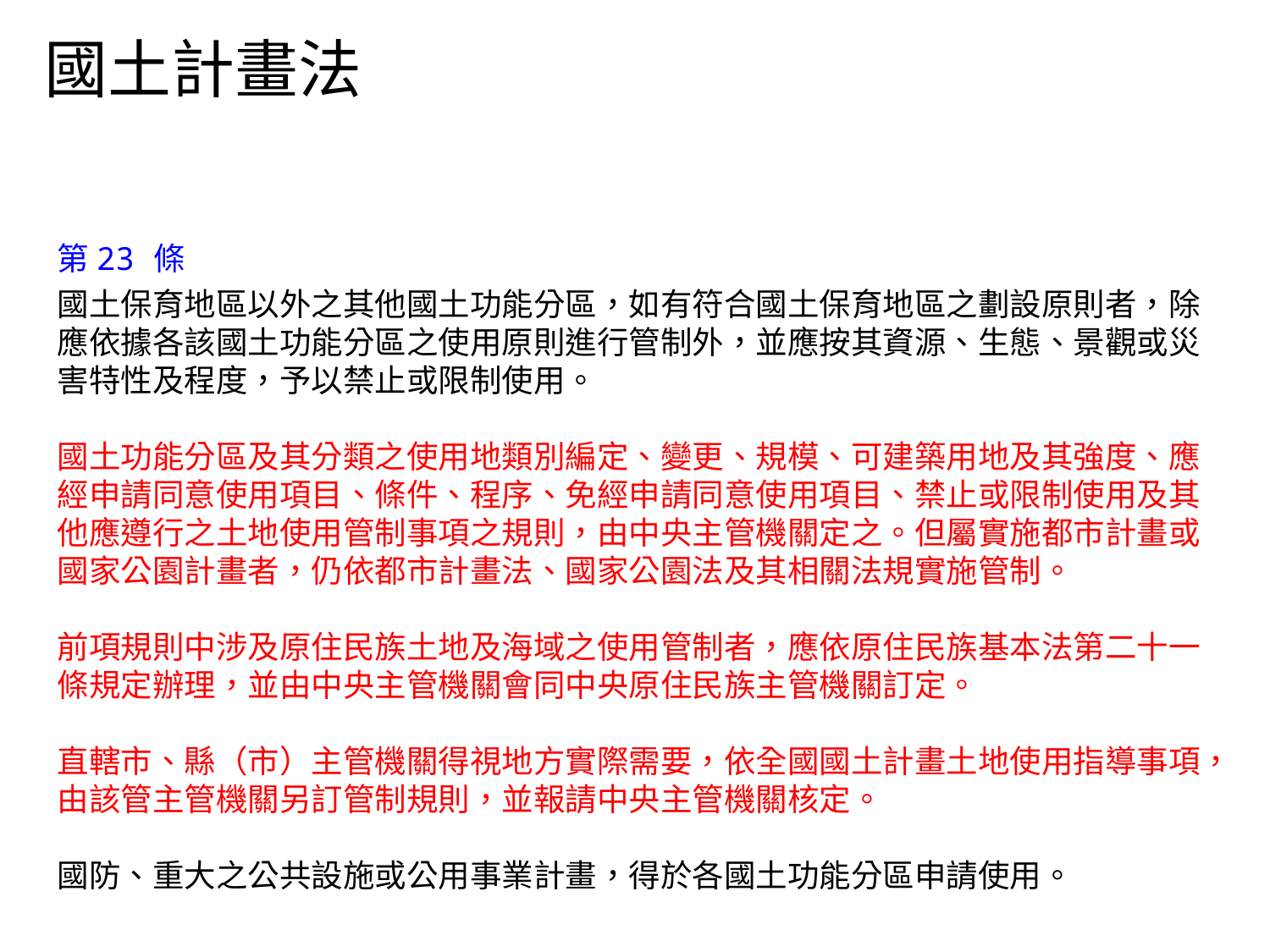

| 國土計畫法 |
| --- |
第 23 條
國土保育地區以外之其他國土功能分區，如有符合國土保育地區之劃設原則者，除應依據各該國土功能分區之使用原則進行管制外，並應按其資源、生態、景觀或災害特性及程度，予以禁止或限制使用。

國土功能分區及其分類之使用地類別編定、變更、規模、可建築用地及其強度、應經申請同意使用項目、條件、程序、免經申請同意使用項目、禁止或限制使用及其他應遵行之土地使用管制事項之規則，由中央主管機關定之。但屬實施都市計畫或國家公園計畫者，仍依都市計畫法、國家公園法及其相關法規實施管制。

前項規則中涉及原住民族土地及海域之使用管制者，應依原住民族基本法第二十一條規定辦理，並由中央主管機關會同中央原住民族主管機關訂定。

直轄市、縣（市）主管機關得視地方實際需要，依全國國土計畫土地使用指導事項，由該管主管機關另訂管制規則，並報請中央主管機關核定。

國防、重大之公共設施或公用事業計畫，得於各國土功能分區申請使用。